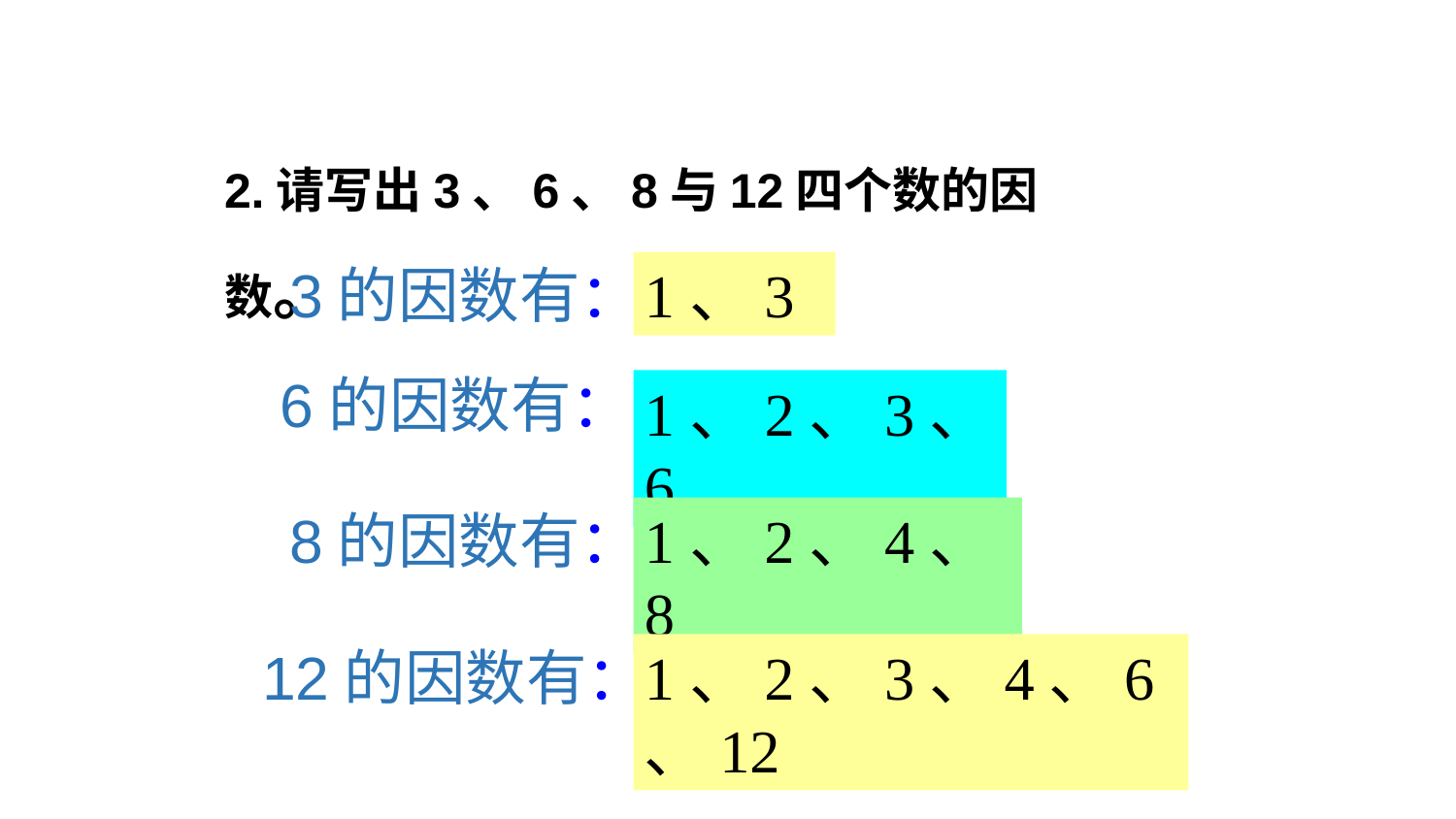

2.请写出3、6、8与12四个数的因数。
3的因数有：
1、3
6的因数有：
1、2、3、6
8的因数有：
1、2、4、8
12的因数有：
1、2、3、4、6、12